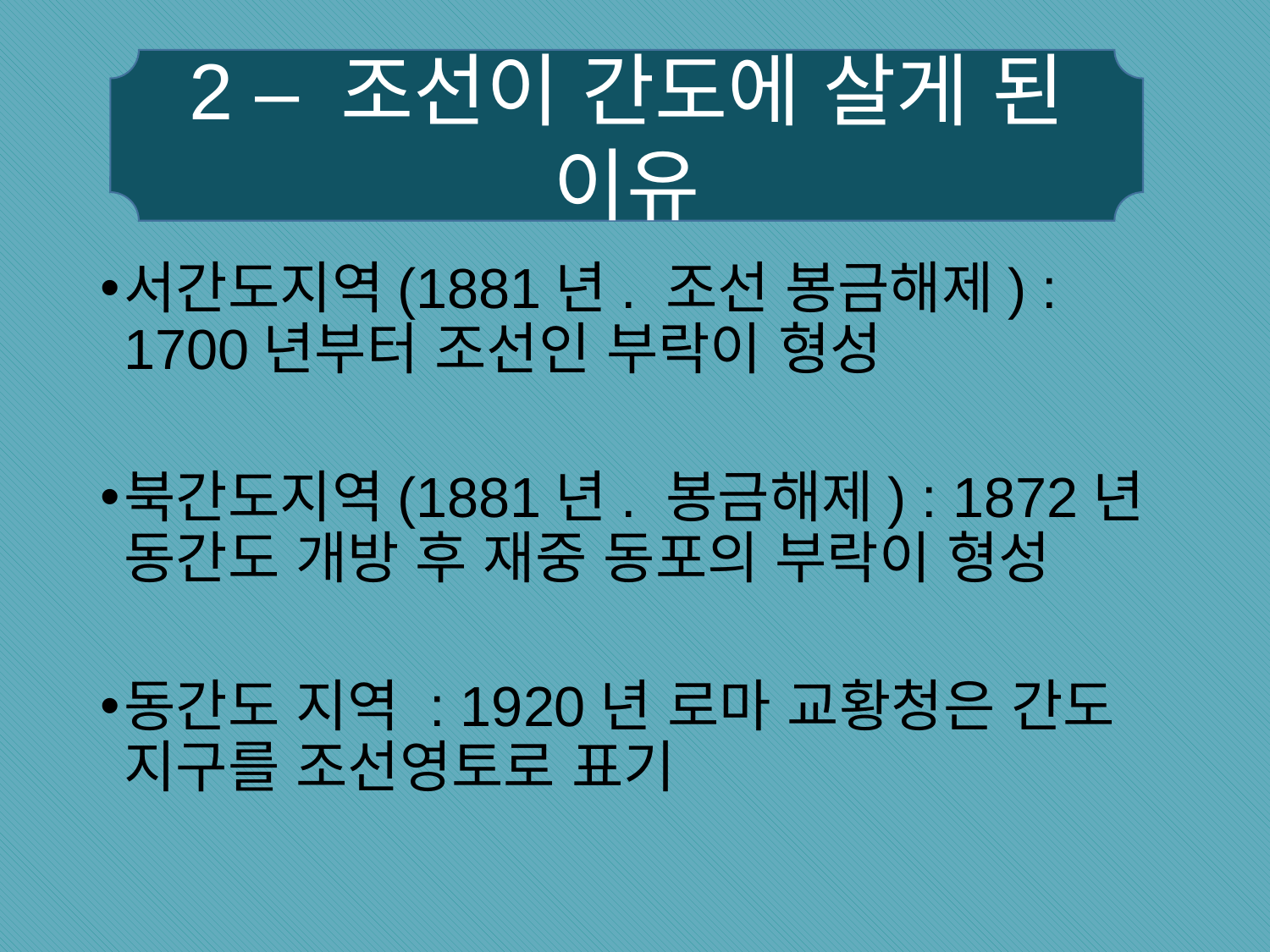

2 – 조선이 간도에 살게 된 이유
서간도지역(1881년. 조선 봉금해제) : 1700년부터 조선인 부락이 형성

북간도지역(1881년. 봉금해제) : 1872년 동간도 개방 후 재중 동포의 부락이 형성

동간도 지역 : 1920년 로마 교황청은 간도 지구를 조선영토로 표기